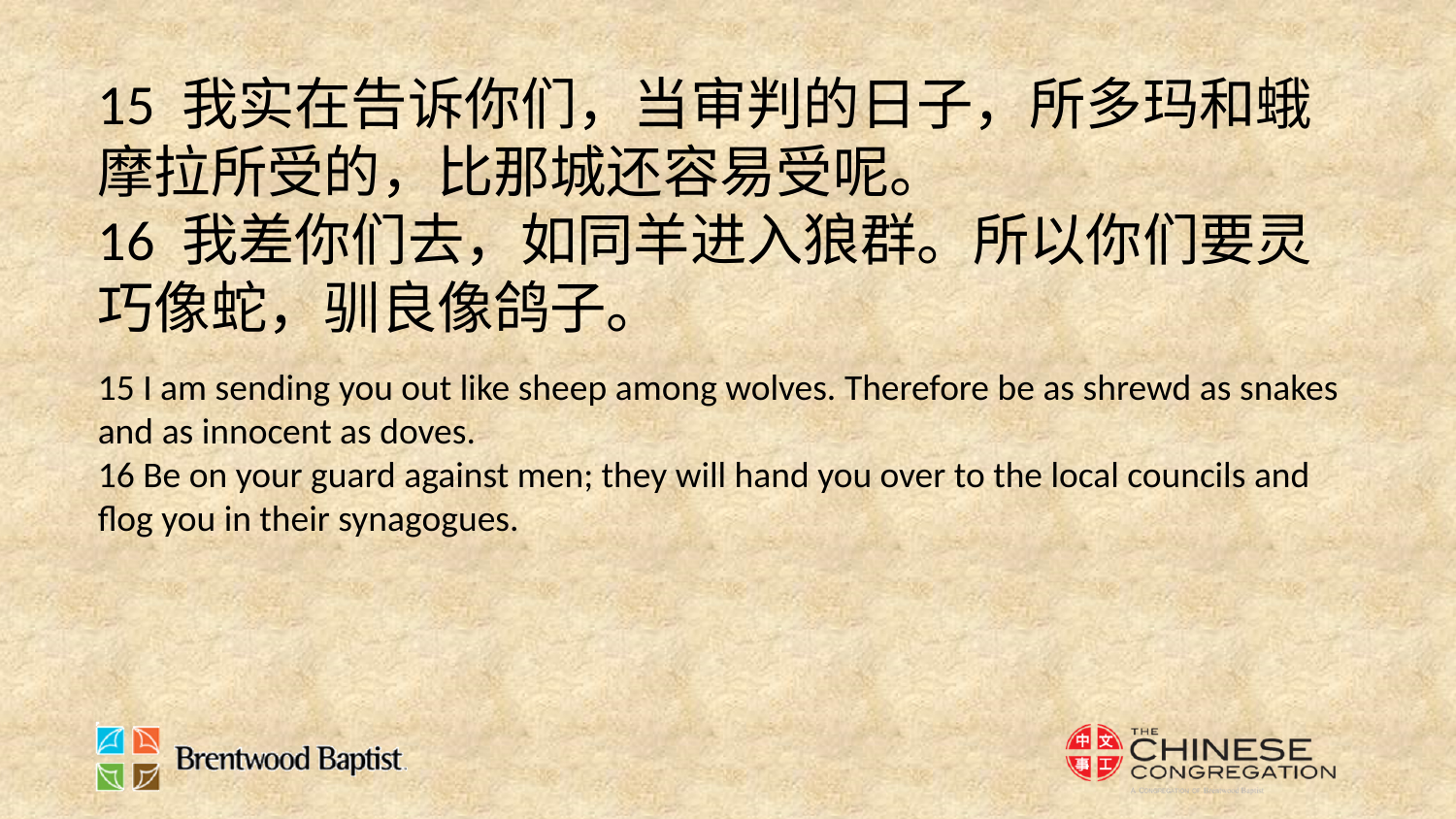

15 我实在告诉你们，当审判的日子，所多玛和蛾摩拉所受的，比那城还容易受呢。
16 我差你们去，如同羊进入狼群。所以你们要灵巧像蛇，驯良像鸽子。

15 I am sending you out like sheep among wolves. Therefore be as shrewd as snakes and as innocent as doves.
16 Be on your guard against men; they will hand you over to the local councils and flog you in their synagogues.